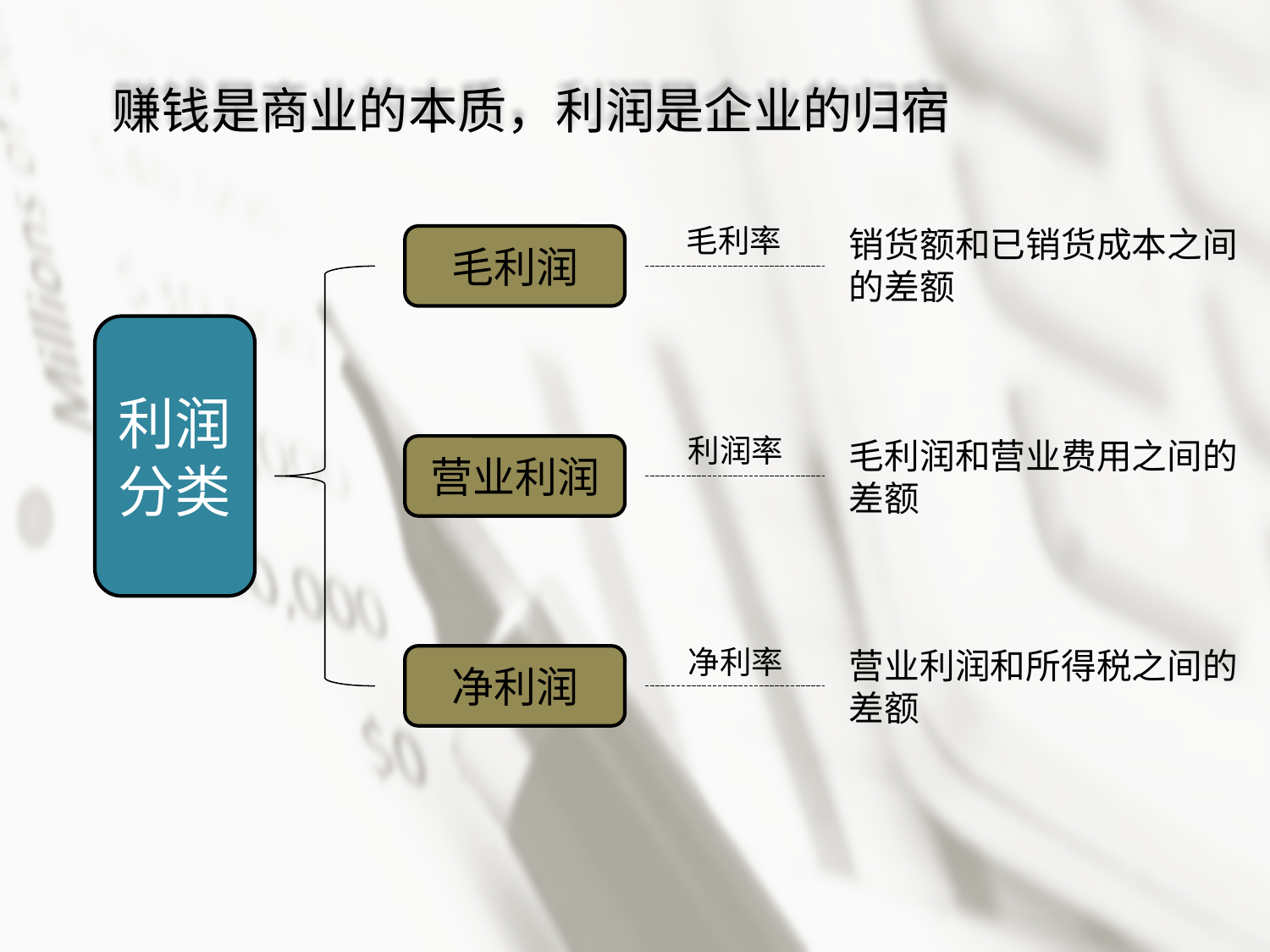

赚钱是商业的本质，利润是企业的归宿
毛利率
销货额和已销货成本之间
的差额
毛利润

利润分类
利润率
毛利润和营业费用之间的
差额
营业利润
净利率
营业利润和所得税之间的
差额
净利润